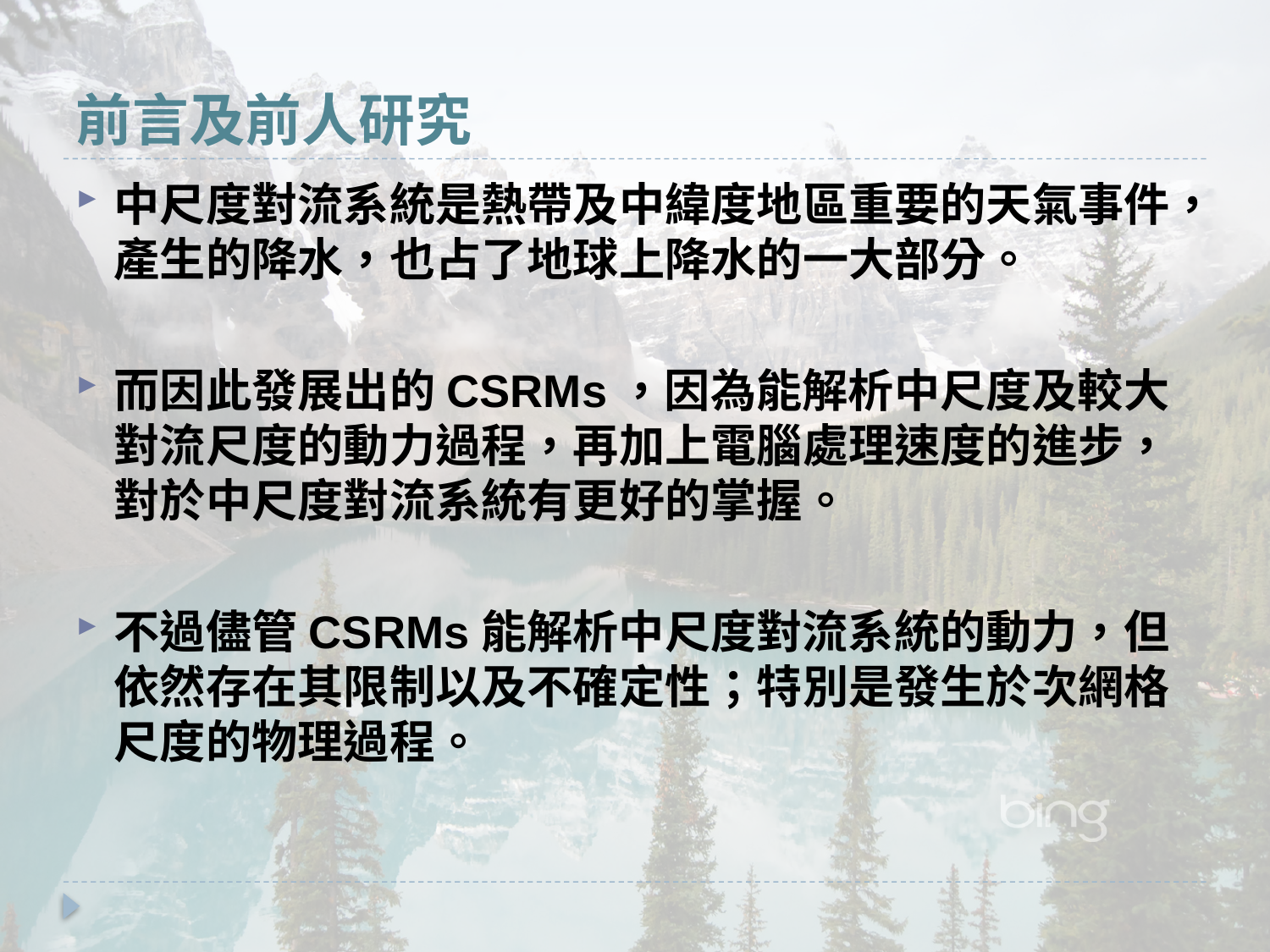

# 前言及前人研究
中尺度對流系統是熱帶及中緯度地區重要的天氣事件，產生的降水，也占了地球上降水的一大部分。

而因此發展出的CSRMs，因為能解析中尺度及較大對流尺度的動力過程，再加上電腦處理速度的進步，對於中尺度對流系統有更好的掌握。

不過儘管CSRMs能解析中尺度對流系統的動力，但依然存在其限制以及不確定性；特別是發生於次網格尺度的物理過程。